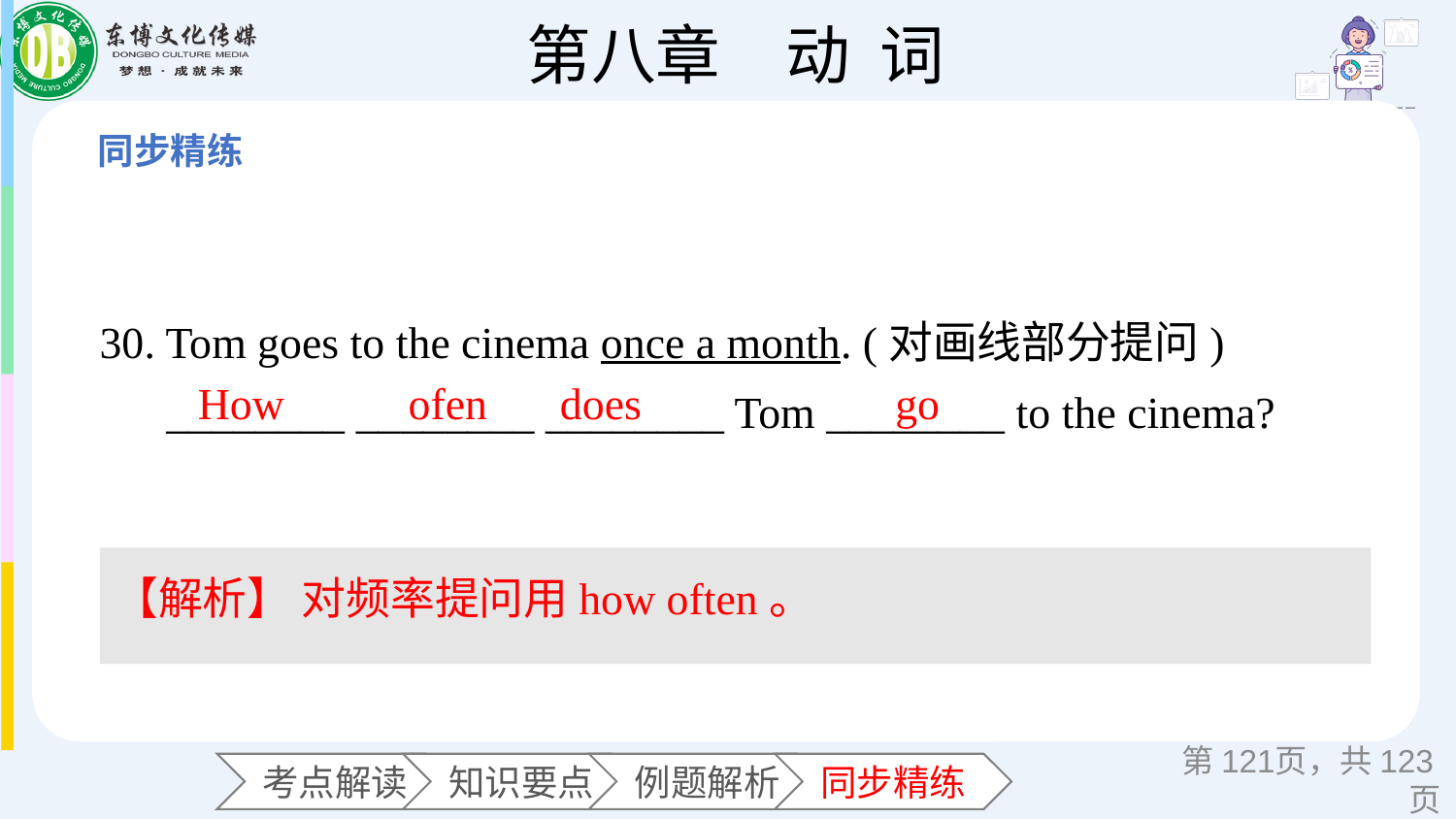

30. Tom goes to the cinema once a month. (对画线部分提问)
      ________ ________ ________ Tom ________ to the cinema?
How
ofen
does
go
【解析】 对频率提问用how often。
第121页，共123页